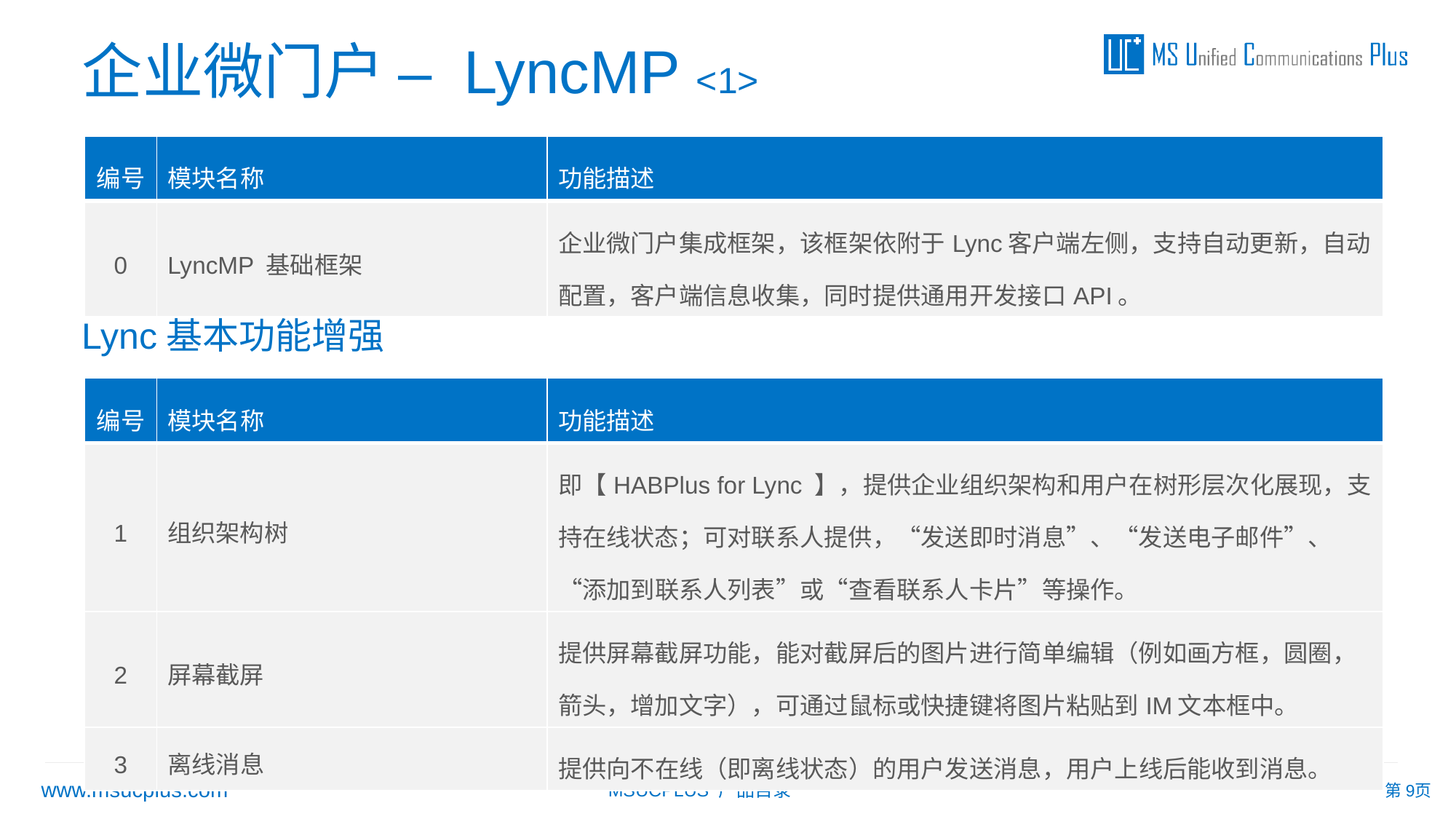

企业微门户 – LyncMP <1>
| 编号 | 模块名称 | 功能描述 |
| --- | --- | --- |
| 0 | LyncMP 基础框架 | 企业微门户集成框架，该框架依附于Lync客户端左侧，支持自动更新，自动配置，客户端信息收集，同时提供通用开发接口API。 |
Lync基本功能增强
| 编号 | 模块名称 | 功能描述 |
| --- | --- | --- |
| 1 | 组织架构树 | 即【HABPlus for Lync 】，提供企业组织架构和用户在树形层次化展现，支持在线状态；可对联系人提供，“发送即时消息”、“发送电子邮件”、“添加到联系人列表”或“查看联系人卡片”等操作。 |
| 2 | 屏幕截屏 | 提供屏幕截屏功能，能对截屏后的图片进行简单编辑（例如画方框，圆圈，箭头，增加文字），可通过鼠标或快捷键将图片粘贴到IM文本框中。 |
| 3 | 离线消息 | 提供向不在线（即离线状态）的用户发送消息，用户上线后能收到消息。 |